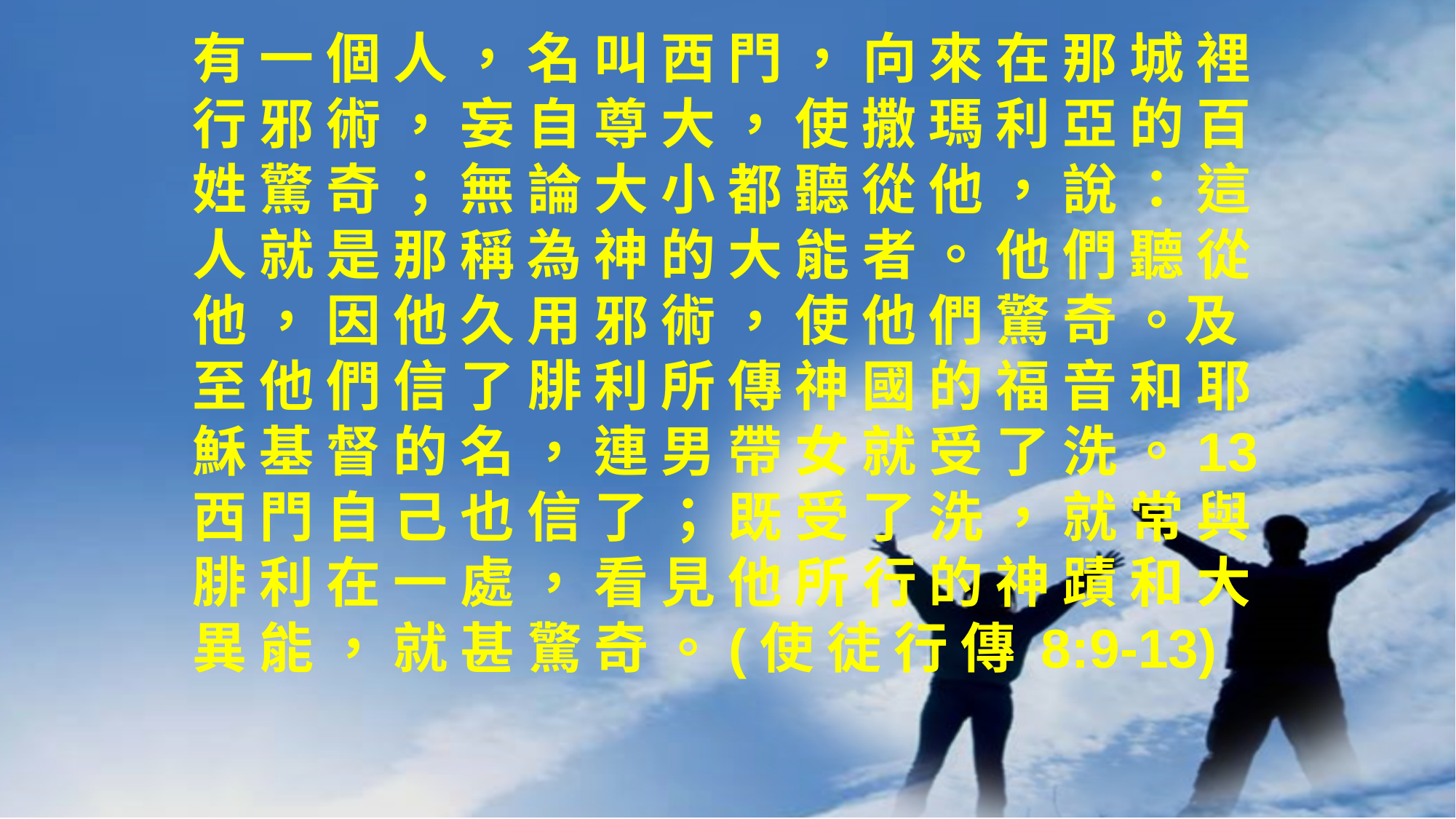

有 一 個 人 ， 名 叫 西 門 ， 向 來 在 那 城 裡 行 邪 術 ， 妄 自 尊 大 ， 使 撒 瑪 利 亞 的 百 姓 驚 奇 ； 無 論 大 小 都 聽 從 他 ， 說 ： 這 人 就 是 那 稱 為 神 的 大 能 者 。 他 們 聽 從 他 ， 因 他 久 用 邪 術 ， 使 他 們 驚 奇 。及 至 他 們 信 了 腓 利 所 傳 神 國 的 福 音 和 耶 穌 基 督 的 名 ， 連 男 帶 女 就 受 了 洗 。13 西 門 自 己 也 信 了 ； 既 受 了 洗 ， 就 常 與 腓 利 在 一 處 ， 看 見 他 所 行 的 神 蹟 和 大 異 能 ， 就 甚 驚 奇 。(使 徒 行 傳 8:9-13)